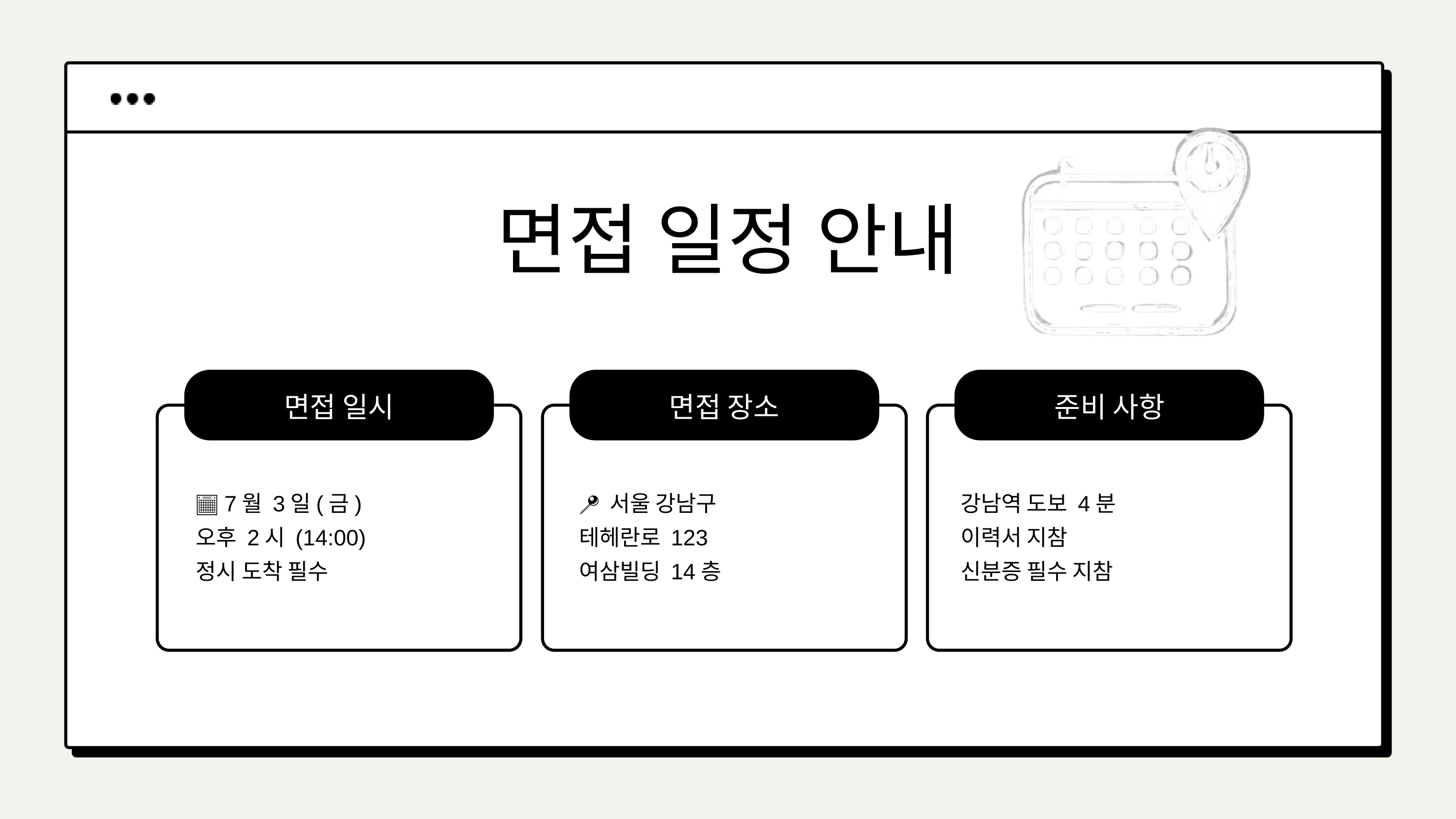

면접 일정 안내

면접 일시
면접 장소
준비 사항

📅 7월 3일(금)
오후 2시 (14:00)
정시 도착 필수
📍 서울 강남구
테헤란로 123
여삼빌딩 14층
강남역 도보 4분
이력서 지참
신분증 필수 지참